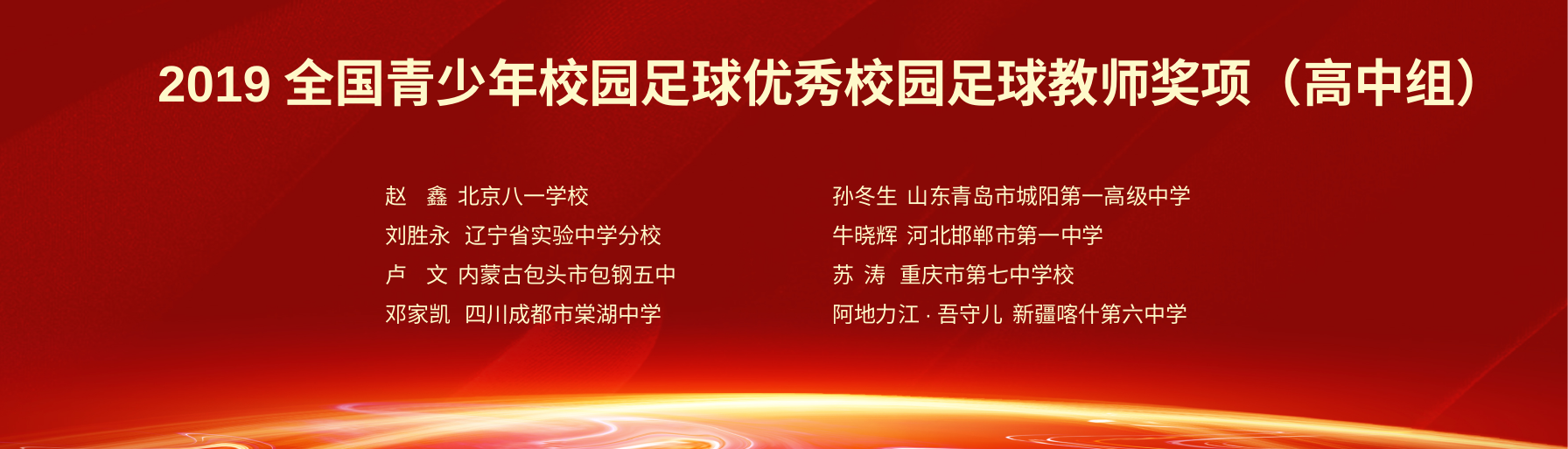

2019全国青少年校园足球优秀校园足球教师奖项（高中组）
赵    鑫  北京八一学校
刘胜永   辽宁省实验中学分校
卢    文  内蒙古包头市包钢五中
邓家凯   四川成都市棠湖中学
孙冬生  山东青岛市城阳第一高级中学
牛晓辉  河北邯郸市第一中学
苏  涛   重庆市第七中学校
阿地力江·吾守儿  新疆喀什第六中学